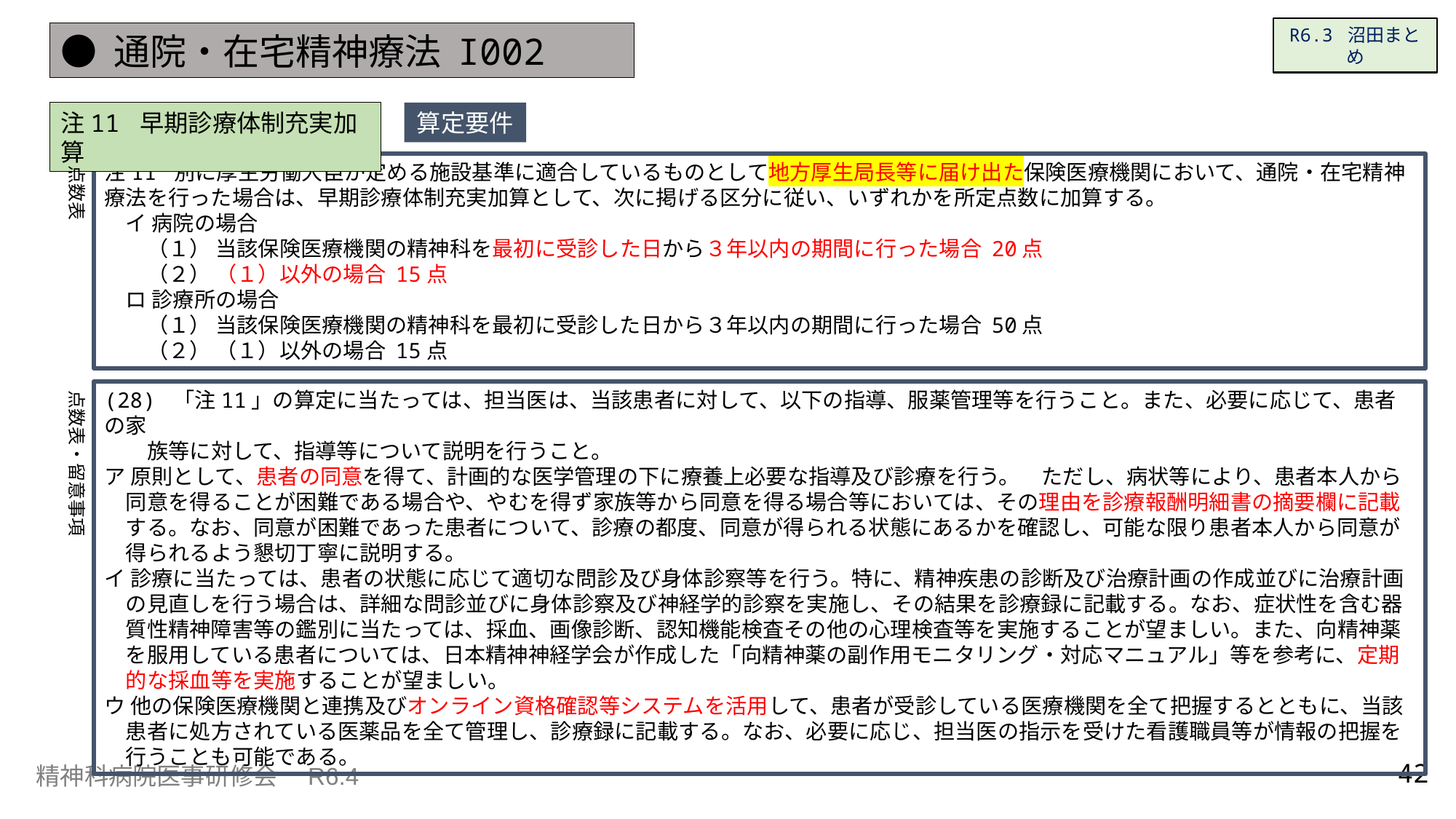

R6.3 沼田まとめ
● 通院・在宅精神療法 I002
注11 早期診療体制充実加算
算定要件
点数表
注11 別に厚生労働大臣が定める施設基準に適合しているものとして地方厚生局長等に届け出た保険医療機関において、通院・在宅精神療法を行った場合は、早期診療体制充実加算として、次に掲げる区分に従い、いずれかを所定点数に加算する。
　イ 病院の場合
　　（１） 当該保険医療機関の精神科を最初に受診した日から３年以内の期間に行った場合 20点
　　（２） （１）以外の場合 15点
　ロ 診療所の場合
　　（１） 当該保険医療機関の精神科を最初に受診した日から３年以内の期間に行った場合 50点
　　（２） （１）以外の場合 15点
点数表・留意事項
(28) 「注11」の算定に当たっては、担当医は、当該患者に対して、以下の指導、服薬管理等を行うこと。また、必要に応じて、患者の家
　　族等に対して、指導等について説明を行うこと。
ア 原則として、患者の同意を得て、計画的な医学管理の下に療養上必要な指導及び診療を行う。　ただし、病状等により、患者本人から
　同意を得ることが困難である場合や、やむを得ず家族等から同意を得る場合等においては、その理由を診療報酬明細書の摘要欄に記載
　する。なお、同意が困難であった患者について、診療の都度、同意が得られる状態にあるかを確認し、可能な限り患者本人から同意が
　得られるよう懇切丁寧に説明する。
イ 診療に当たっては、患者の状態に応じて適切な問診及び身体診察等を行う。特に、精神疾患の診断及び治療計画の作成並びに治療計画
　の見直しを行う場合は、詳細な問診並びに身体診察及び神経学的診察を実施し、その結果を診療録に記載する。なお、症状性を含む器
　質性精神障害等の鑑別に当たっては、採血、画像診断、認知機能検査その他の心理検査等を実施することが望ましい。また、向精神薬
　を服用している患者については、日本精神神経学会が作成した「向精神薬の副作用モニタリング・対応マニュアル」等を参考に、定期
　的な採血等を実施することが望ましい。
ウ 他の保険医療機関と連携及びオンライン資格確認等システムを活用して、患者が受診している医療機関を全て把握するとともに、当該
　患者に処方されている医薬品を全て管理し、診療録に記載する。なお、必要に応じ、担当医の指示を受けた看護職員等が情報の把握を
　行うことも可能である。
42